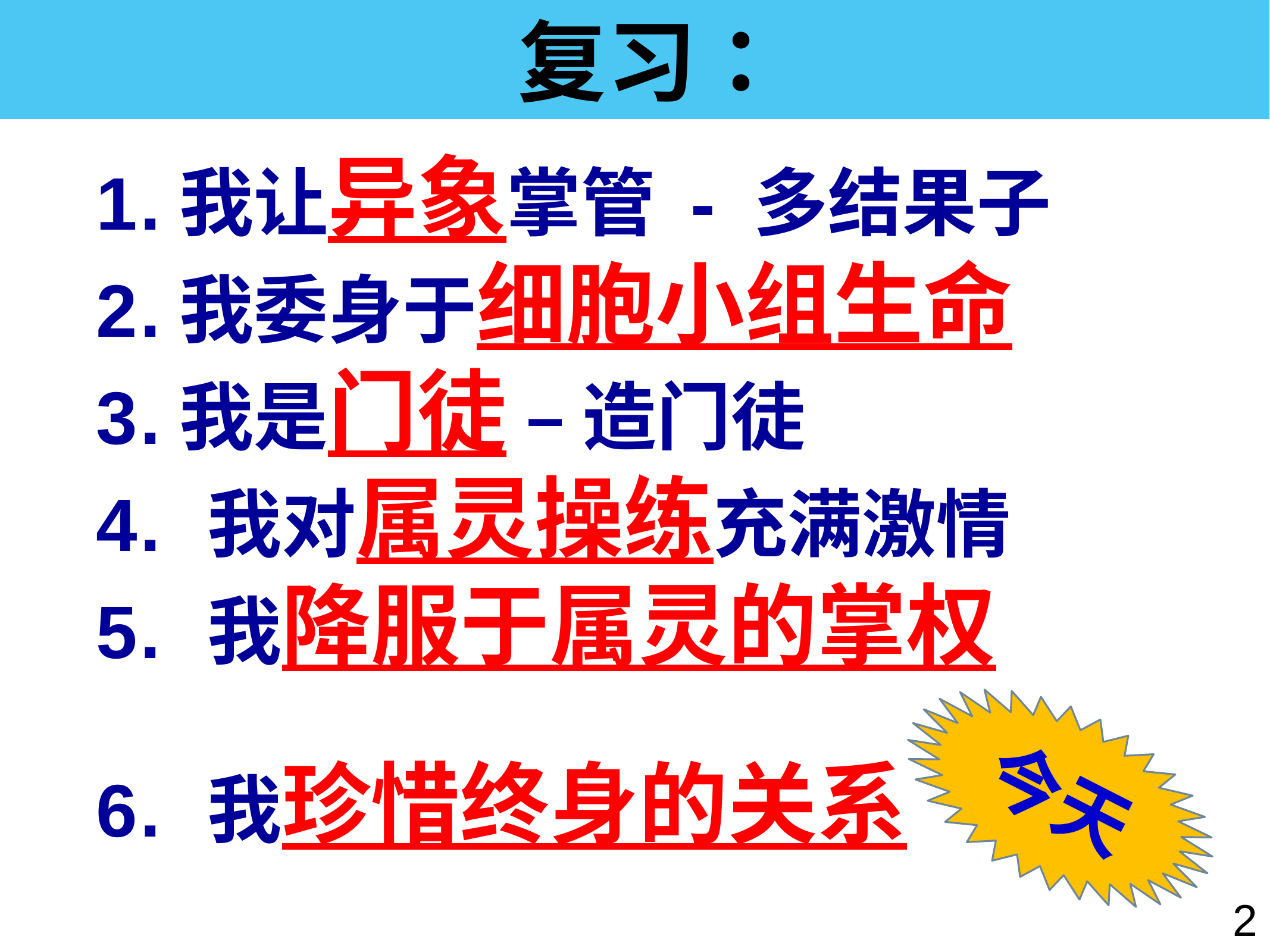

# 复习：
我让异象掌管 - 多结果子
我委身于细胞小组生命
我是门徒 – 造门徒
我对属灵操练充满激情
我降服于属灵的掌权

我珍惜终身的关系

今天
2